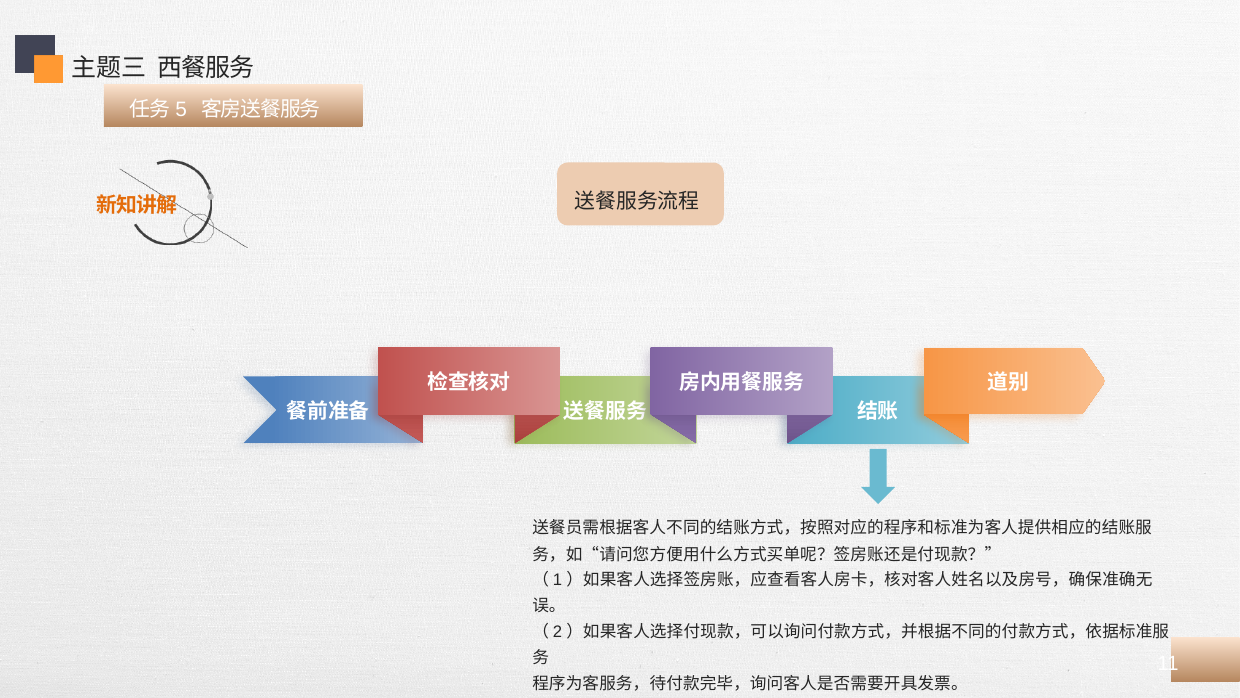

主题三  西餐服务

 任务5  客房送餐服务
  送餐服务流程
检查核对
房内用餐服务
道别
餐前准备
送餐服务
结账

送餐员需根据客人不同的结账方式，按照对应的程序和标准为客人提供相应的结账服
务，如“请问您方便用什么方式买单呢？签房账还是付现款？”
（1）如果客人选择签房账，应查看客人房卡，核对客人姓名以及房号，确保准确无误。
（2）如果客人选择付现款，可以询问付款方式，并根据不同的付款方式，依据标准服务
程序为客服务，待付款完毕，询问客人是否需要开具发票。